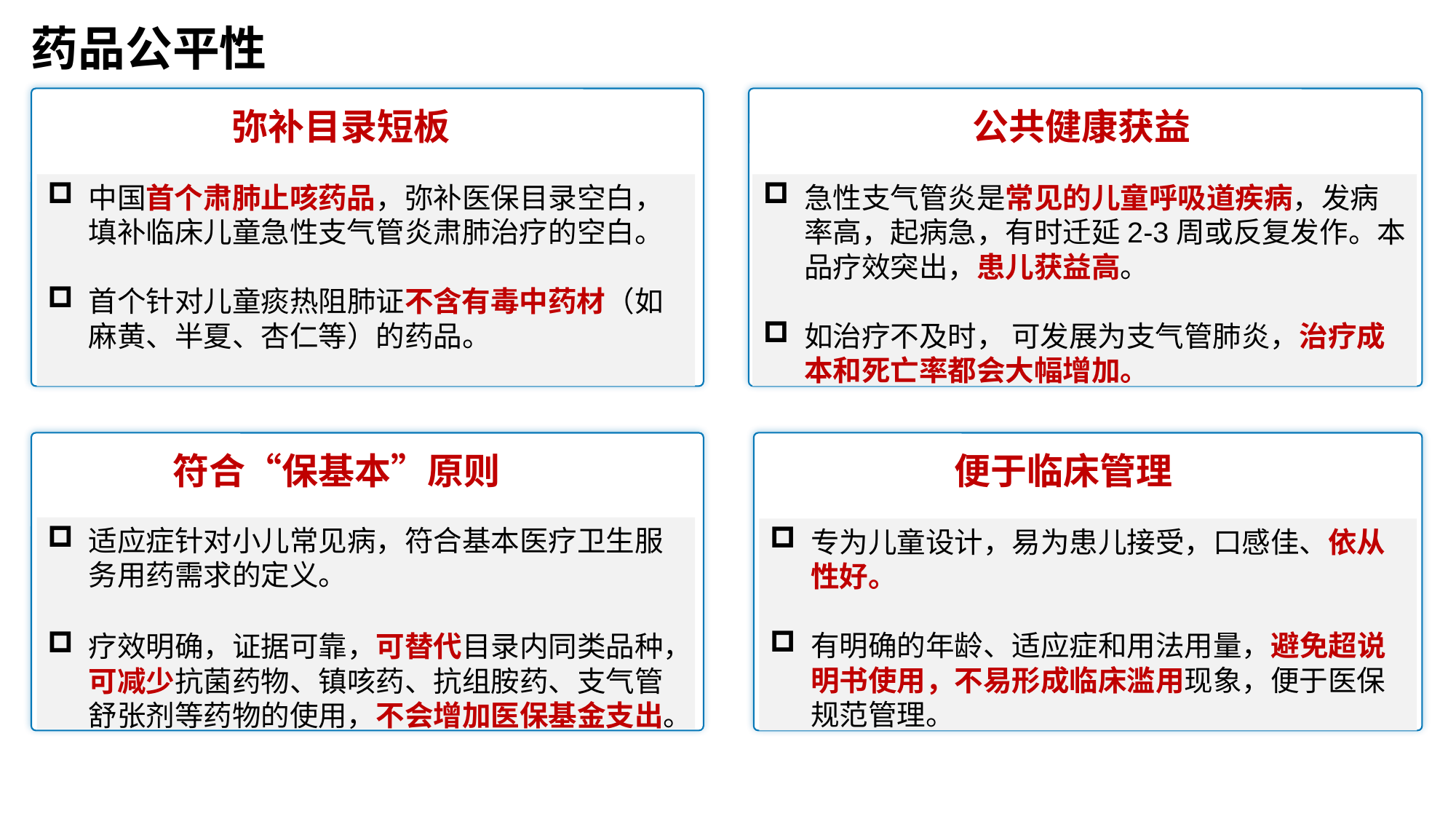

药品公平性

弥补目录短板
公共健康获益
中国首个肃肺止咳药品，弥补医保目录空白，填补临床儿童急性支气管炎肃肺治疗的空白。

首个针对儿童痰热阻肺证不含有毒中药材（如麻黄、半夏、杏仁等）的药品。
急性支气管炎是常见的儿童呼吸道疾病，发病率高，起病急，有时迁延2-3周或反复发作。本品疗效突出，患儿获益高。

如治疗不及时， 可发展为支气管肺炎，治疗成本和死亡率都会大幅增加。

符合“保基本”原则
便于临床管理
适应症针对小儿常见病，符合基本医疗卫生服务用药需求的定义。

疗效明确，证据可靠，可替代目录内同类品种，可减少抗菌药物、镇咳药、抗组胺药、支气管舒张剂等药物的使用，不会增加医保基金支出。
专为儿童设计，易为患儿接受，口感佳、依从性好。

有明确的年龄、适应症和用法用量，避免超说明书使用，不易形成临床滥用现象，便于医保规范管理。